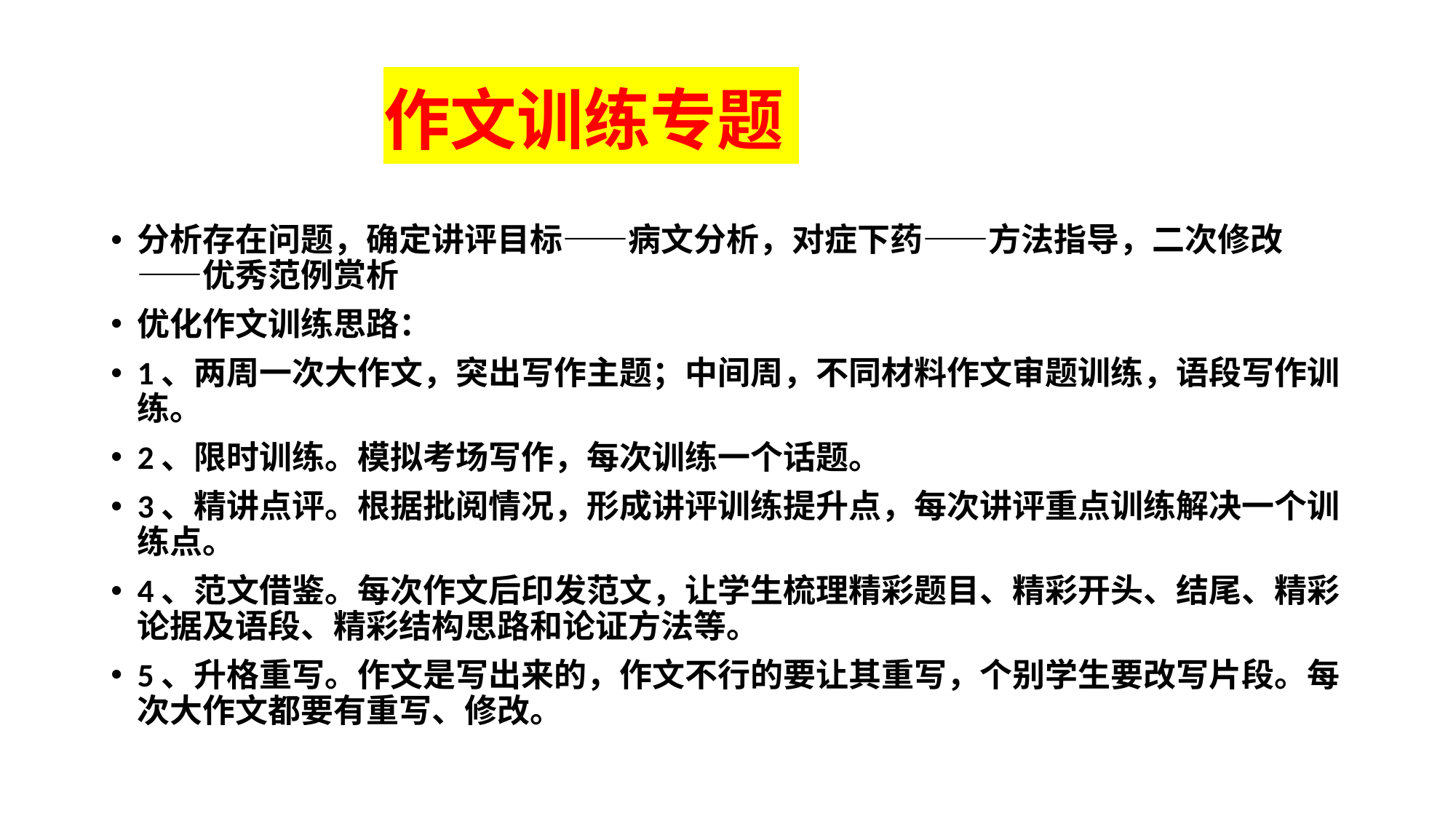

# 作文训练专题
分析存在问题，确定讲评目标——病文分析，对症下药——方法指导，二次修改——优秀范例赏析
优化作文训练思路：
1、两周一次大作文，突出写作主题；中间周，不同材料作文审题训练，语段写作训练。
2、限时训练。模拟考场写作，每次训练一个话题。
3、精讲点评。根据批阅情况，形成讲评训练提升点，每次讲评重点训练解决一个训练点。
4、范文借鉴。每次作文后印发范文，让学生梳理精彩题目、精彩开头、结尾、精彩论据及语段、精彩结构思路和论证方法等。
5、升格重写。作文是写出来的，作文不行的要让其重写，个别学生要改写片段。每次大作文都要有重写、修改。